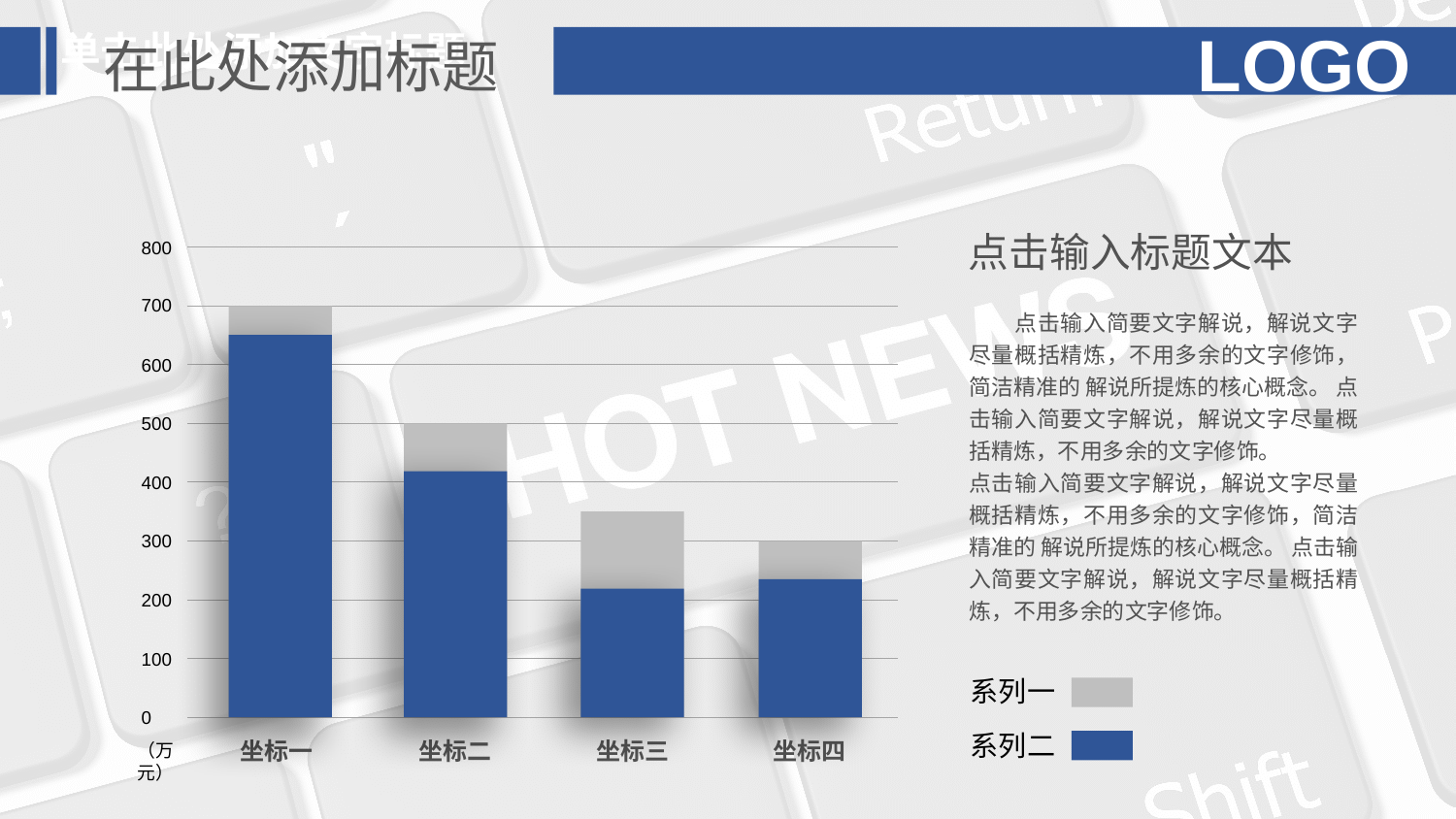

点击输入标题文本
800
700
       点击输入简要文字解说，解说文字尽量概括精炼，不用多余的文字修饰，简洁精准的 解说所提炼的核心概念。 点击输入简要文字解说，解说文字尽量概括精炼，不用多余的文字修饰。
点击输入简要文字解说，解说文字尽量概括精炼，不用多余的文字修饰，简洁精准的 解说所提炼的核心概念。 点击输入简要文字解说，解说文字尽量概括精炼，不用多余的文字修饰。

600
500

400

300

200

100
系列一

0
系列二
坐标一
坐标二
坐标三
坐标四

（万元）